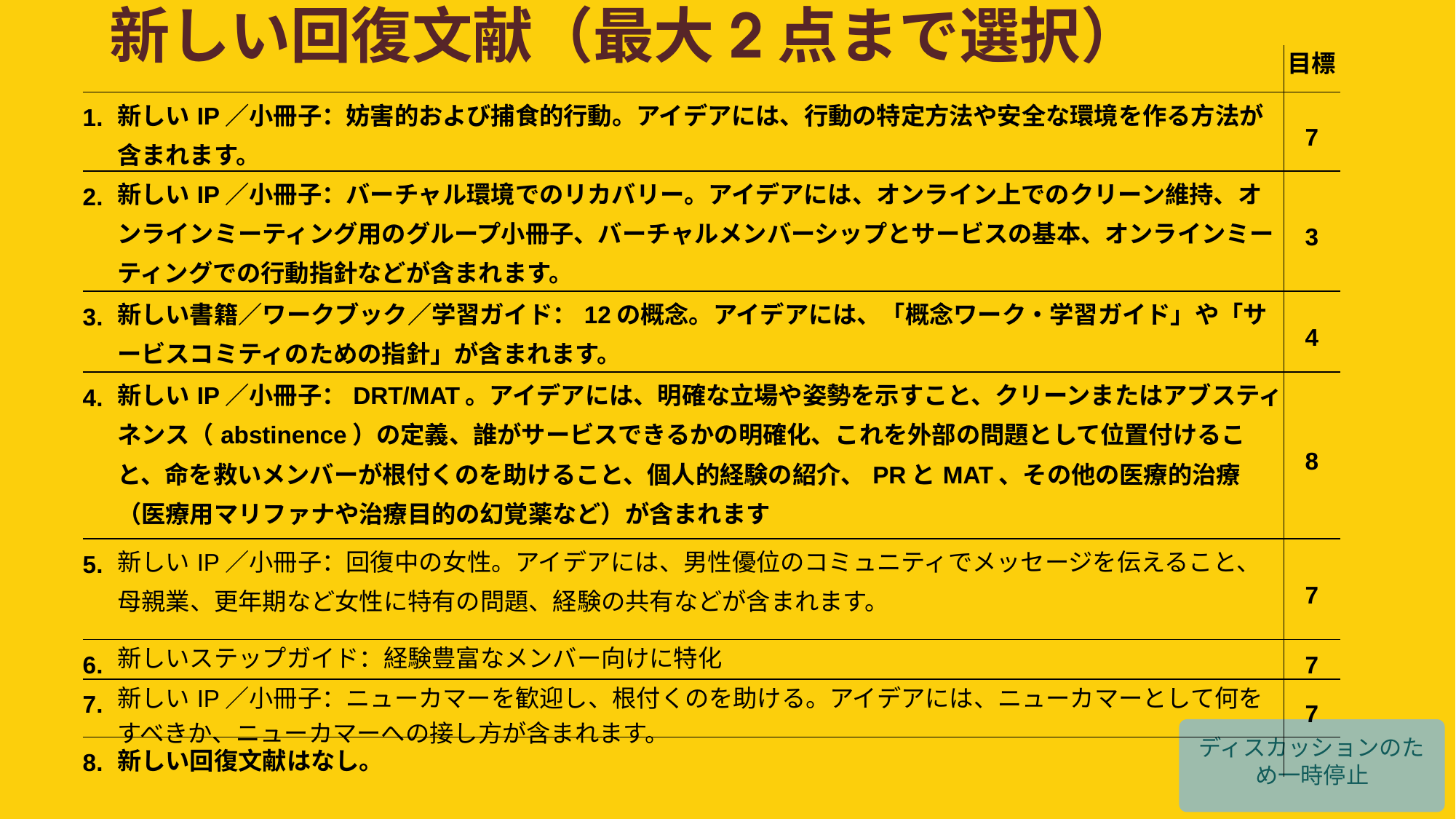

新しい回復文献（最大2点まで選択）
|  |  | 目標 |
| --- | --- | --- |
| 1. | 新しいIP／小冊子：妨害的および捕食的行動。アイデアには、行動の特定方法や安全な環境を作る方法が含まれます。 | 7 |
| 2. | 新しいIP／小冊子：バーチャル環境でのリカバリー。アイデアには、オンライン上でのクリーン維持、オンラインミーティング用のグループ小冊子、バーチャルメンバーシップとサービスの基本、オンラインミーティングでの行動指針などが含まれます。 | 3 |
| 3. | 新しい書籍／ワークブック／学習ガイド：12の概念。アイデアには、「概念ワーク・学習ガイド」や「サービスコミティのための指針」が含まれます。 | 4 |
| 4. | 新しいIP／小冊子：DRT/MAT。アイデアには、明確な立場や姿勢を示すこと、クリーンまたはアブスティネンス（abstinence）の定義、誰がサービスできるかの明確化、これを外部の問題として位置付けること、命を救いメンバーが根付くのを助けること、個人的経験の紹介、PRとMAT、その他の医療的治療（医療用マリファナや治療目的の幻覚薬など）が含まれます | 8 |
| 5. | 新しいIP／小冊子：回復中の女性。アイデアには、男性優位のコミュニティでメッセージを伝えること、母親業、更年期など女性に特有の問題、経験の共有などが含まれます。 | 7 |
| 6. | 新しいステップガイド：経験豊富なメンバー向けに特化 | 7 |
| 7. | 新しいIP／小冊子：ニューカマーを歓迎し、根付くのを助ける。アイデアには、ニューカマーとして何をすべきか、ニューカマーへの接し方が含まれます。 | 7 |
| 8. | 新しい回復文献はなし。 |  |

ディスカッションのため一時停止